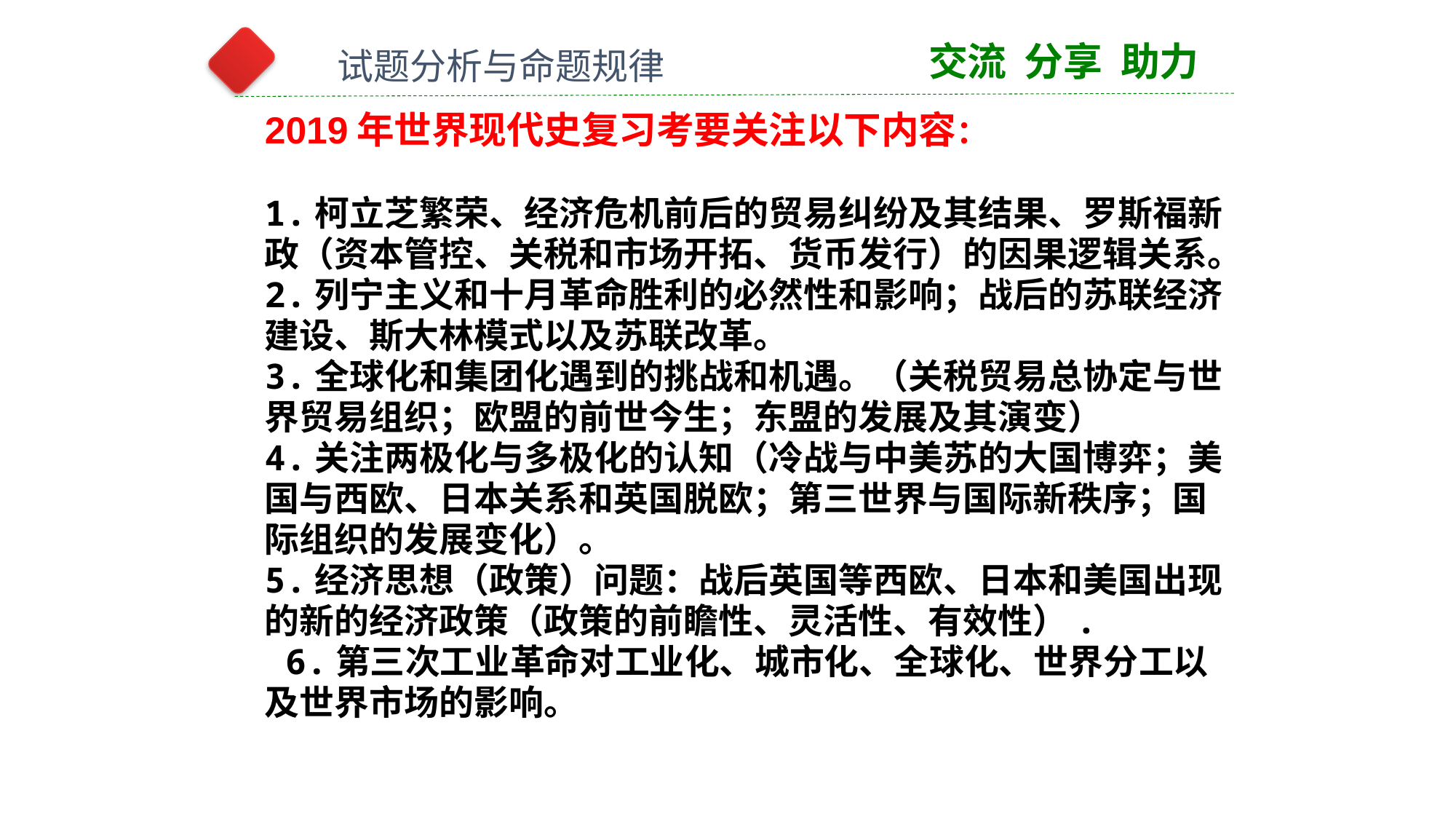

交流  分享  助力

试题分析与命题规律
2019年世界现代史复习考要关注以下内容：

1.柯立芝繁荣、经济危机前后的贸易纠纷及其结果、罗斯福新政（资本管控、关税和市场开拓、货币发行）的因果逻辑关系。
2.列宁主义和十月革命胜利的必然性和影响；战后的苏联经济建设、斯大林模式以及苏联改革。
3.全球化和集团化遇到的挑战和机遇。（关税贸易总协定与世界贸易组织；欧盟的前世今生；东盟的发展及其演变）
4.关注两极化与多极化的认知（冷战与中美苏的大国博弈；美国与西欧、日本关系和英国脱欧；第三世界与国际新秩序；国际组织的发展变化）。
5.经济思想（政策）问题：战后英国等西欧、日本和美国出现的新的经济政策（政策的前瞻性、灵活性、有效性）.
 6.第三次工业革命对工业化、城市化、全球化、世界分工以及世界市场的影响。